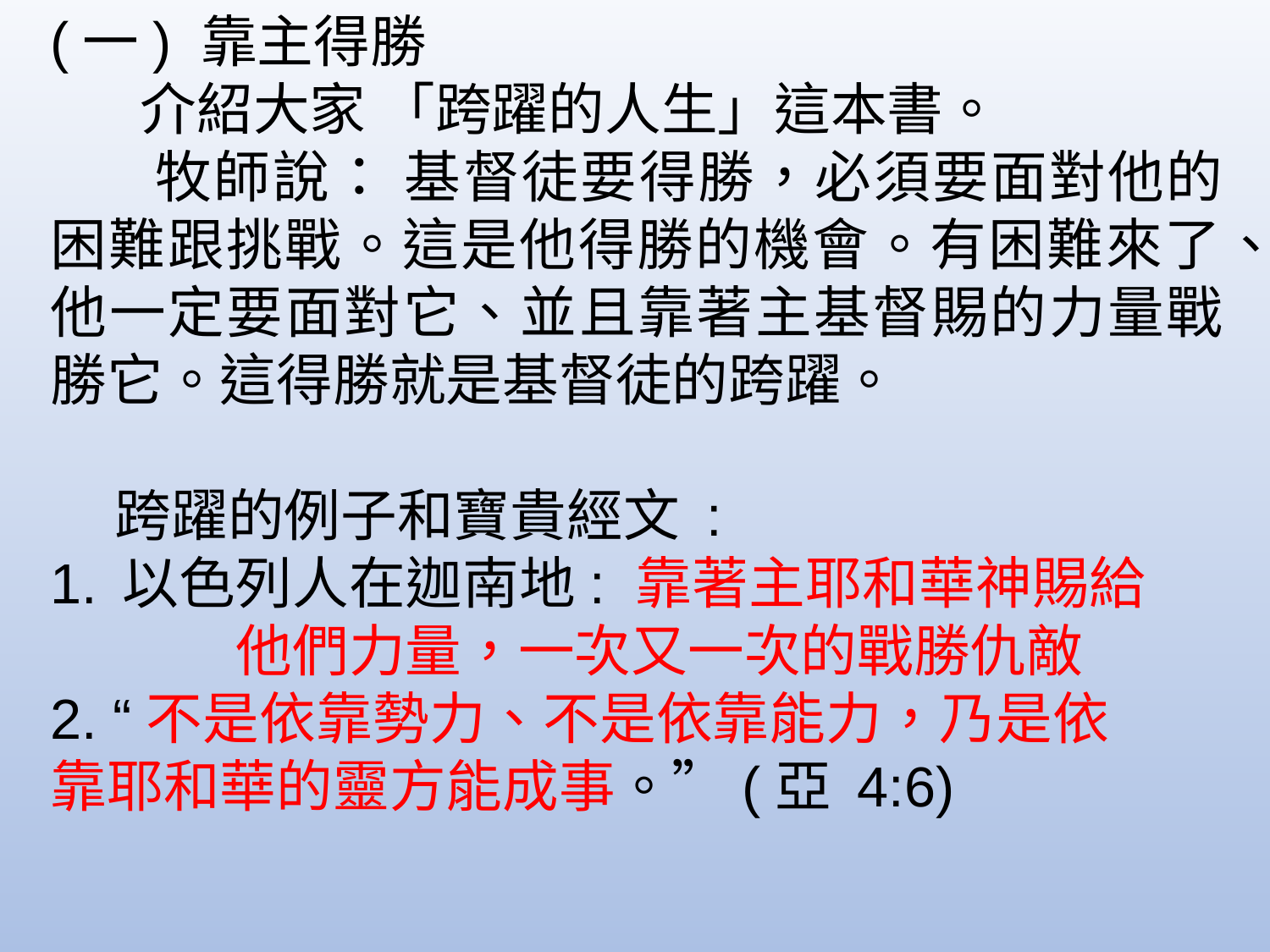

(一) 靠主得勝
      介紹大家 「跨躍的人生」這本書。
      牧師說： 基督徒要得勝，必須要面對他的困難跟挑戰。這是他得勝的機會。有困難來了、他一定要面對它、並且靠著主基督賜的力量戰勝它。這得勝就是基督徒的跨躍。
 
    跨躍的例子和寶貴經文 :
以色列人在迦南地: 靠著主耶和華神賜給                他們力量，一次又一次的戰勝仇敵
2. “不是依靠勢力、不是依靠能力，乃是依	   靠耶和華的靈方能成事。”(亞 4:6)